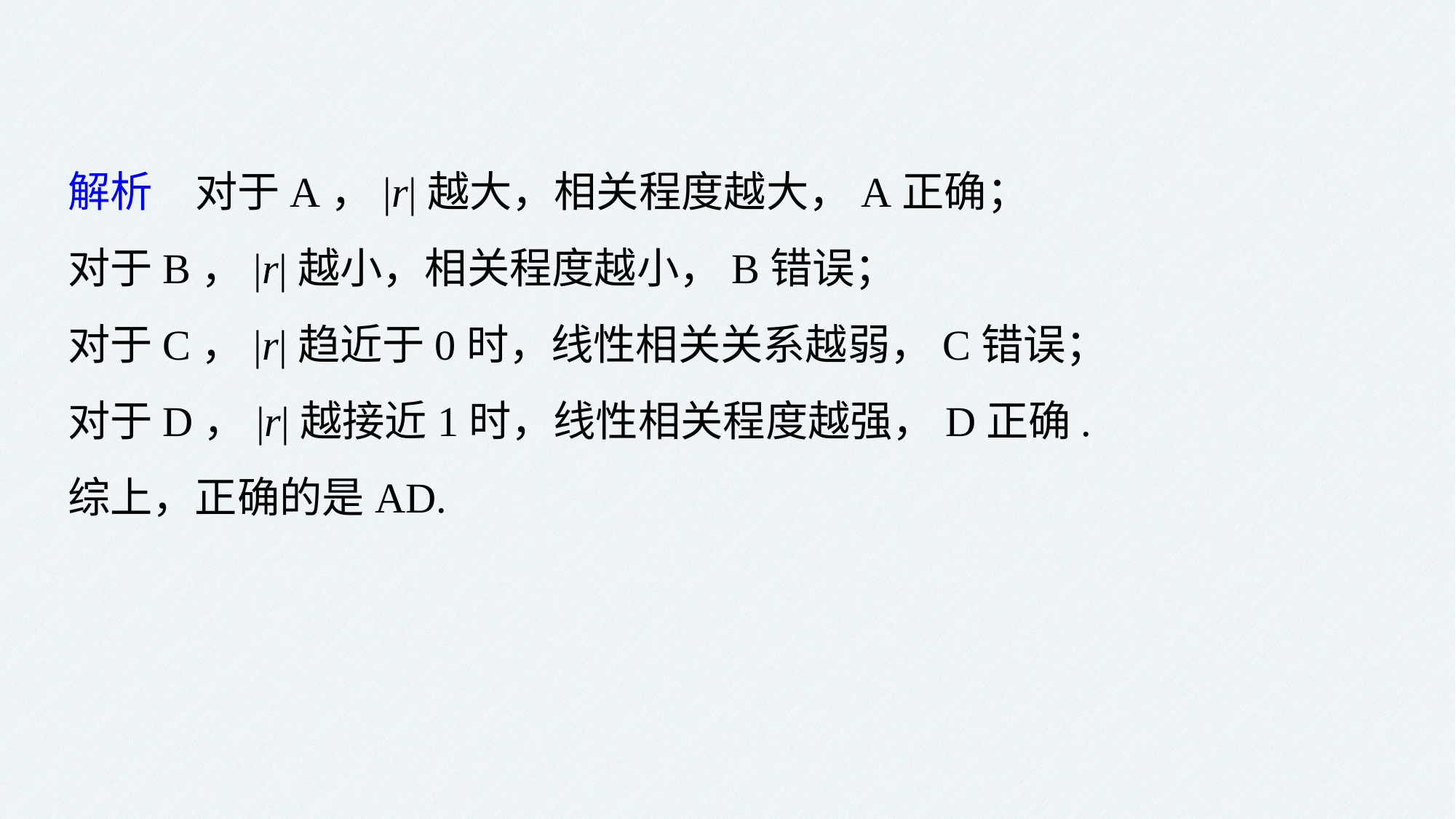

解析　对于A，|r|越大，相关程度越大，A正确；
对于B，|r|越小，相关程度越小，B错误；
对于C，|r|趋近于0时，线性相关关系越弱，C错误；
对于D，|r|越接近1时，线性相关程度越强，D正确.
综上，正确的是AD.